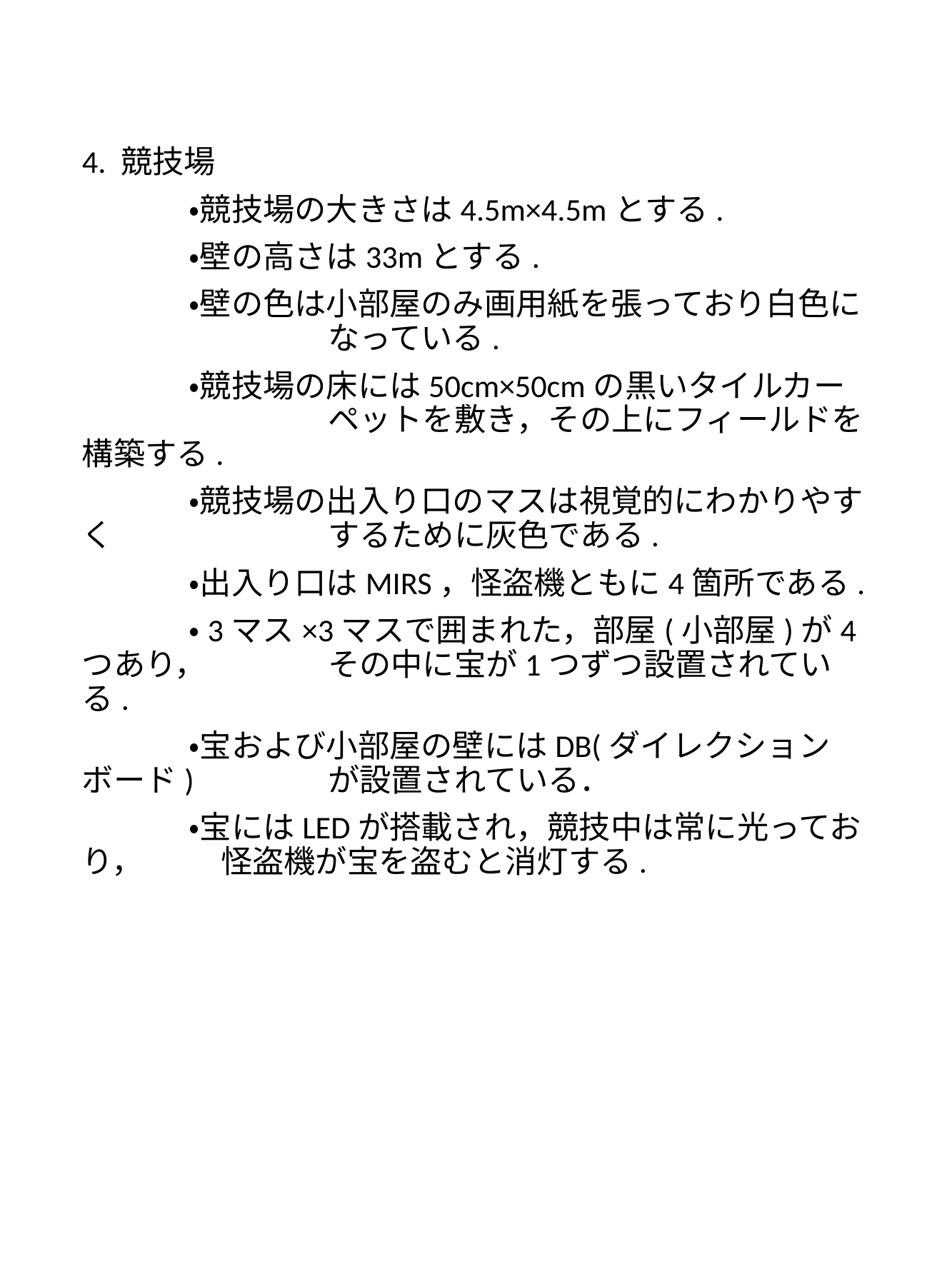

#
4. 競技場
	・競技場の大きさは4.5m×4.5mとする.
	・壁の高さは33mとする.
	・壁の色は小部屋のみ画用紙を張っており白色に	　	　なっている.
	・競技場の床には50cm×50cmの黒いタイルカー	　	　ペットを敷き，その上にフィールドを構築する.
	・競技場の出入り口のマスは視覚的にわかりやすく　　　	　するために灰色である.
	・出入り口はMIRS，怪盗機ともに4箇所である.
	・3マス×3マスで囲まれた，部屋(小部屋)が4つあり，	　その中に宝が1つずつ設置されている.
	・宝および小部屋の壁にはDB(ダイレクションボード)	　が設置されている．
	・宝にはLEDが搭載され，競技中は常に光っており，	　怪盗機が宝を盗むと消灯する.